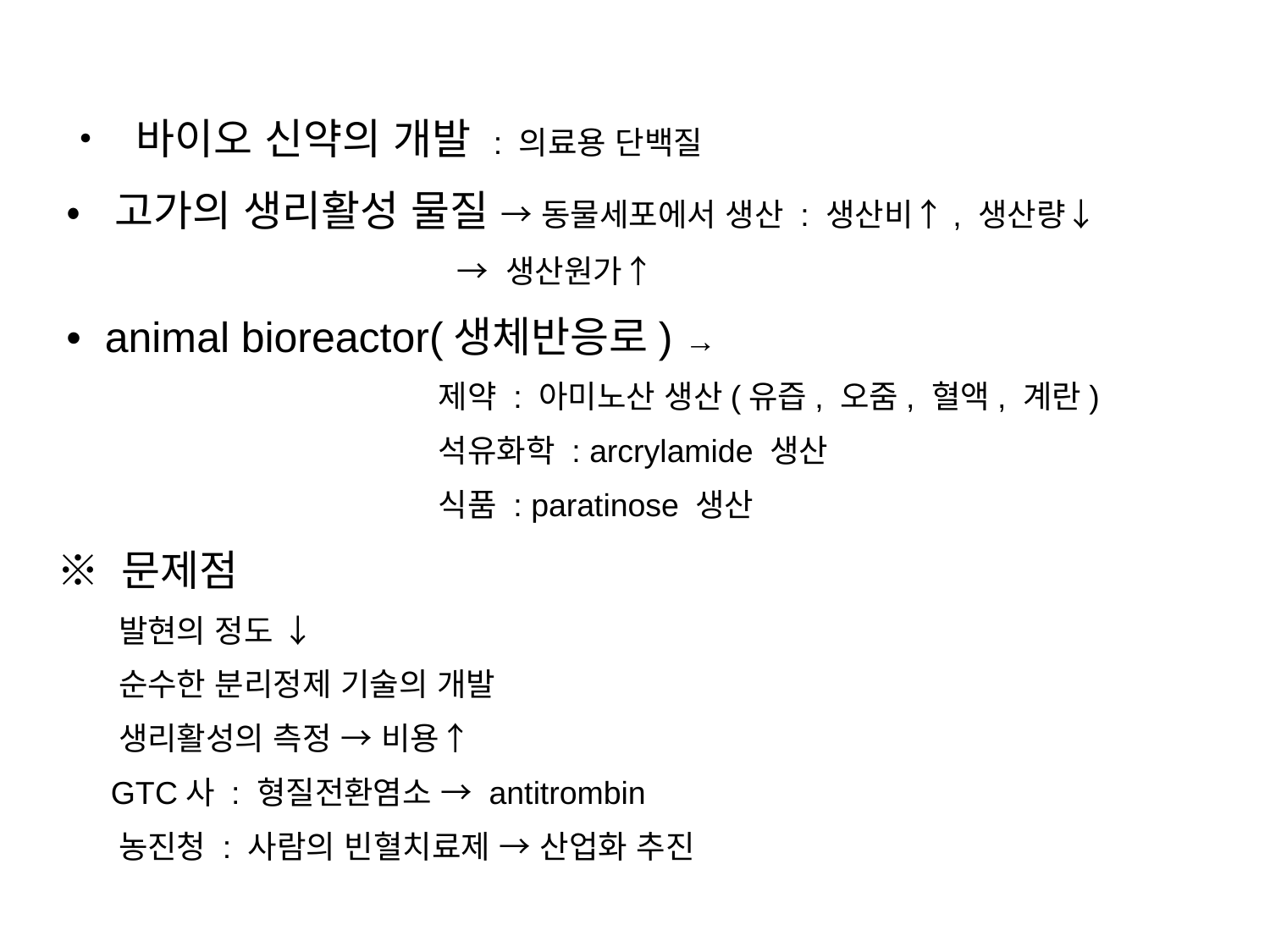

•  바이오 신약의 개발 : 의료용 단백질
 •  고가의 생리활성 물질 → 동물세포에서 생산 : 생산비↑, 생산량↓
                                             → 생산원가↑
 •  animal bioreactor(생체반응로) →
                                          제약 : 아미노산 생산(유즙, 오줌, 혈액, 계란)
                                          석유화학 : arcrylamide 생산
                                          식품 : paratinose 생산
※ 문제점
      발현의 정도 ↓
      순수한 분리정제 기술의 개발
      생리활성의 측정 → 비용↑
      GTC사 : 형질전환염소 → antitrombin
      농진청 : 사람의 빈혈치료제 → 산업화 추진